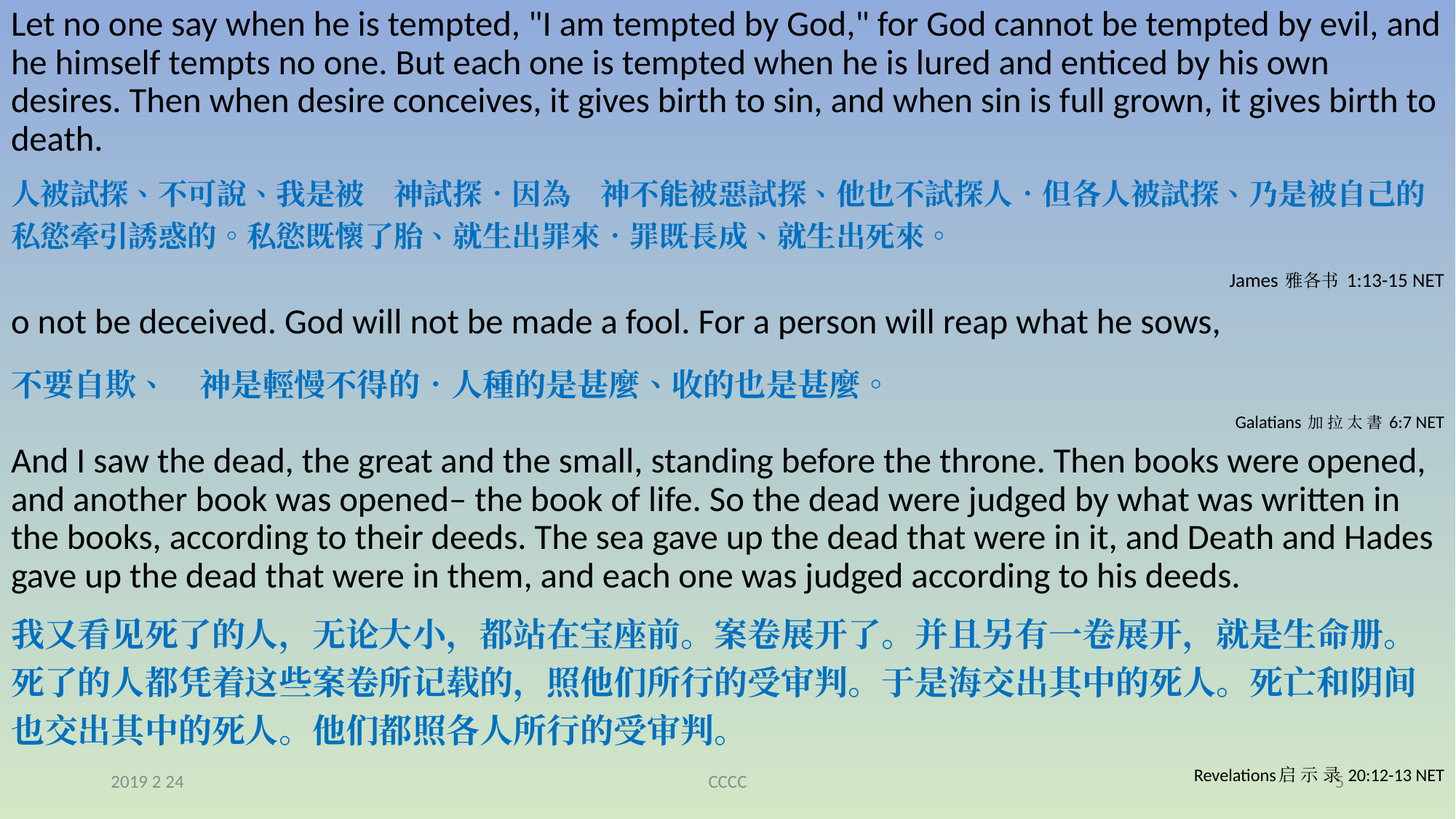

Let no one say when he is tempted, "I am tempted by God," for God cannot be tempted by evil, and he himself tempts no one. But each one is tempted when he is lured and enticed by his own desires. Then when desire conceives, it gives birth to sin, and when sin is full grown, it gives birth to death.
人被試探、不可說、我是被　神試探．因為　神不能被惡試探、他也不試探人．但各人被試探、乃是被自己的私慾牽引誘惑的。私慾既懷了胎、就生出罪來．罪既長成、就生出死來。
 James 雅各书 1:13-15 NET
o not be deceived. God will not be made a fool. For a person will reap what he sows,

不要自欺、　神是輕慢不得的．人種的是甚麼、收的也是甚麼。
Galatians 加 拉 太 書 6:7 NET
And I saw the dead, the great and the small, standing before the throne. Then books were opened, and another book was opened– the book of life. So the dead were judged by what was written in the books, according to their deeds. The sea gave up the dead that were in it, and Death and Hades gave up the dead that were in them, and each one was judged according to his deeds.
我又看见死了的人，无论大小，都站在宝座前。案卷展开了。并且另有一卷展开，就是生命册。死了的人都凭着这些案卷所记载的，照他们所行的受审判。于是海交出其中的死人。死亡和阴间也交出其中的死人。他们都照各人所行的受审判。
Revelations启 示 录 20:12-13 NET
2019 2 24
CCCC
5